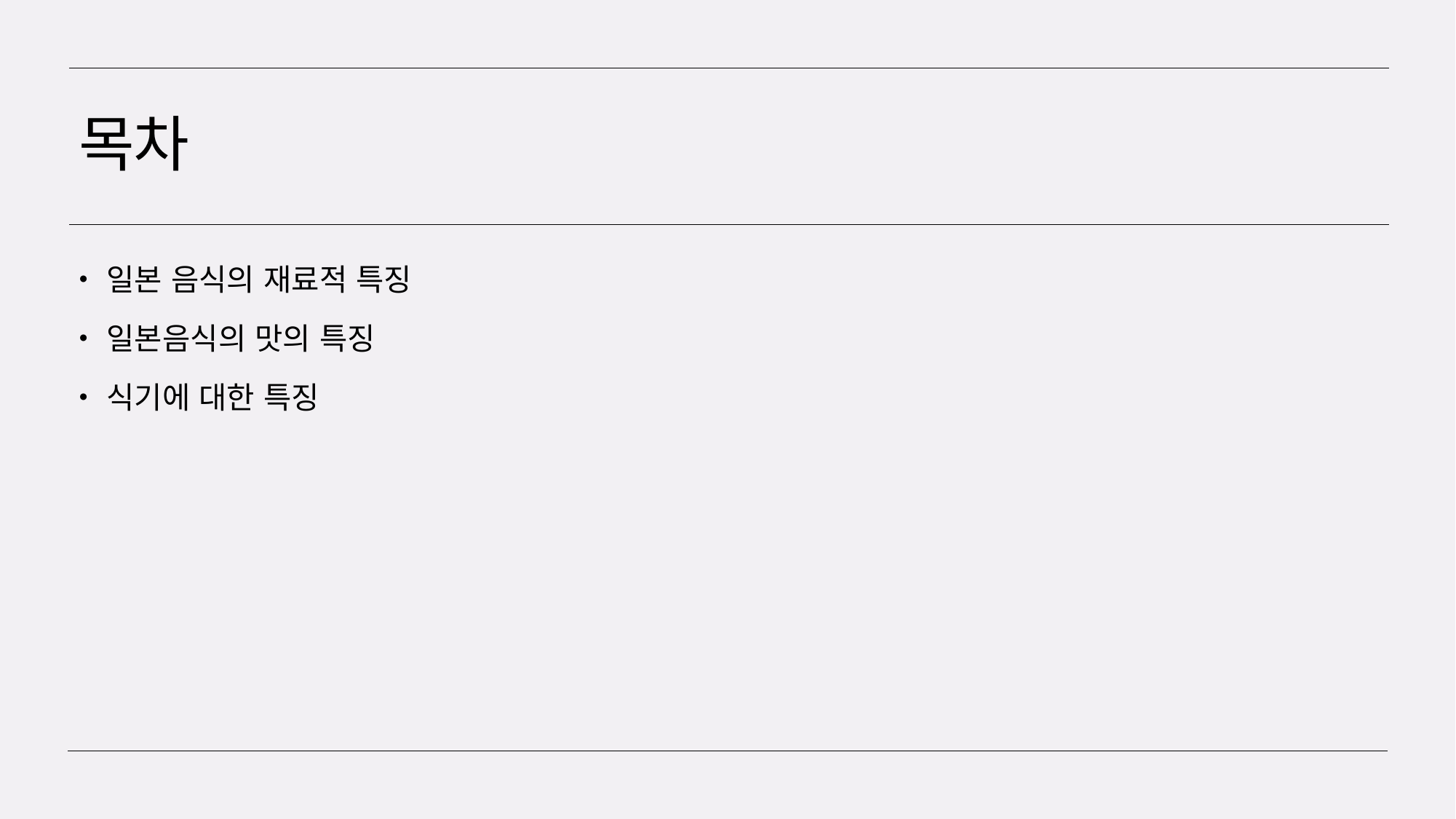

# 목차
일본 음식의 재료적 특징
일본음식의 맛의 특징
식기에 대한 특징